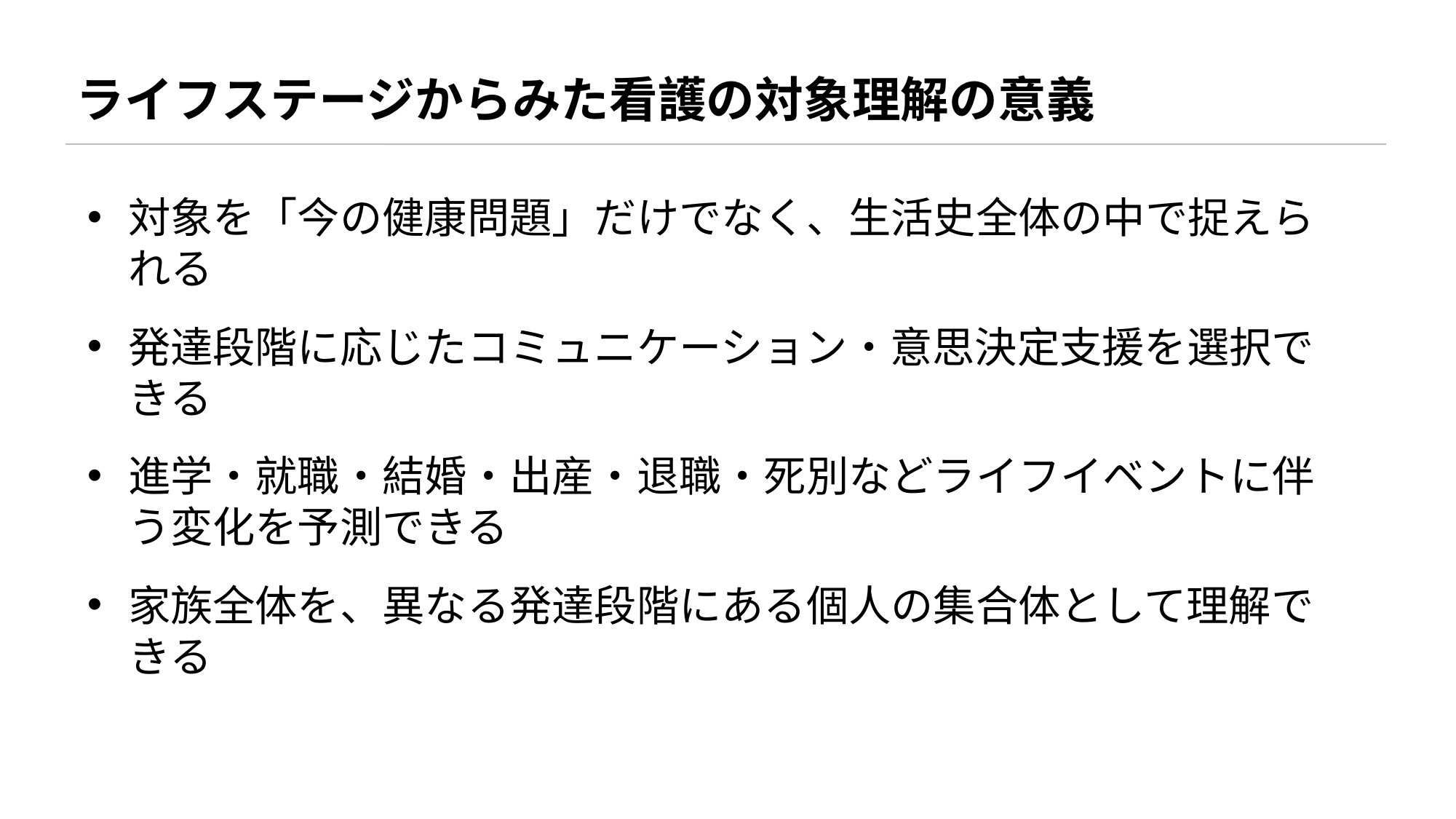

ライフステージからみた看護の対象理解の意義

対象を「今の健康問題」だけでなく、生活史全体の中で捉えられる
発達段階に応じたコミュニケーション・意思決定支援を選択できる
進学・就職・結婚・出産・退職・死別などライフイベントに伴う変化を予測できる
家族全体を、異なる発達段階にある個人の集合体として理解できる